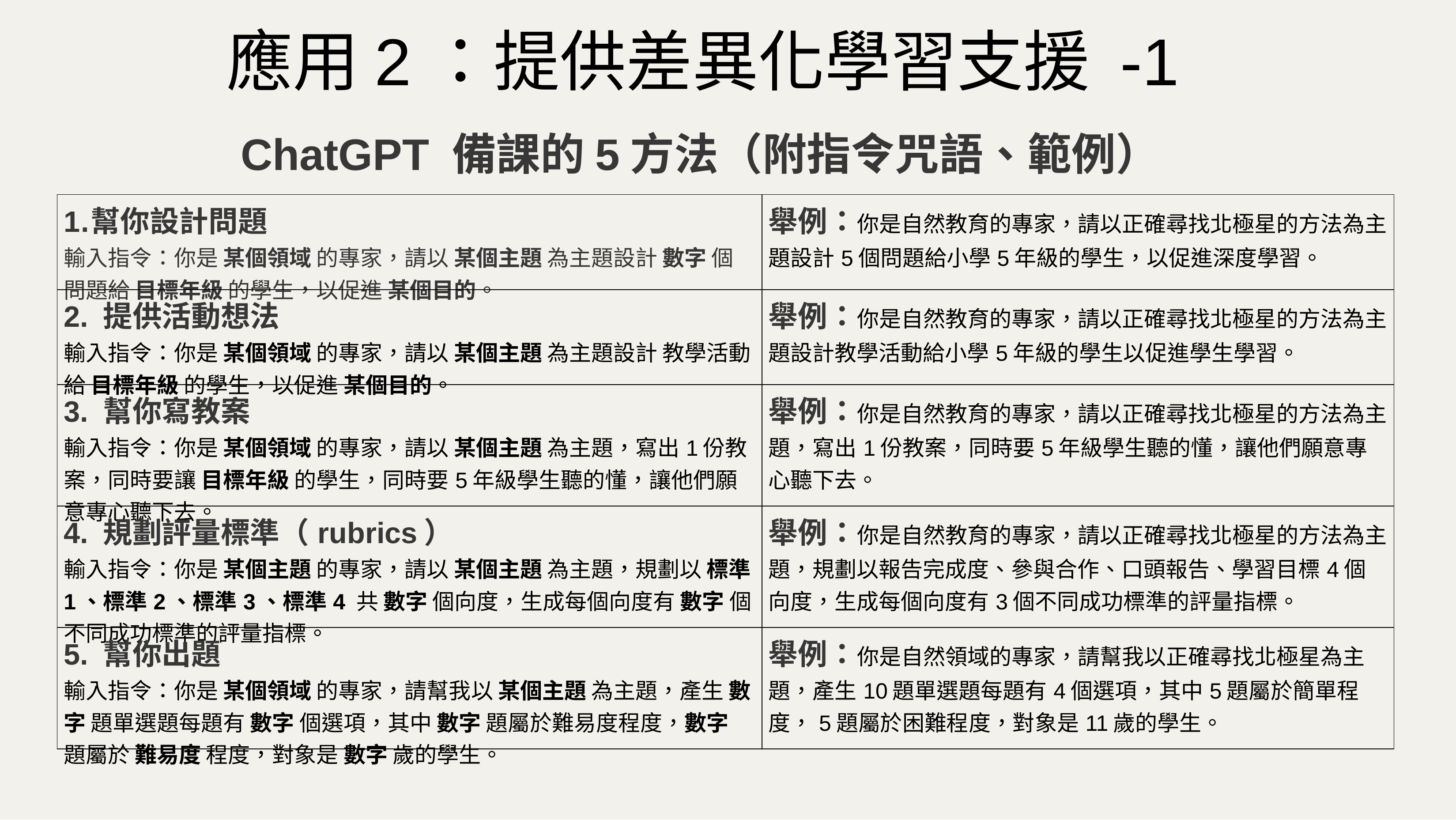

# 應用2：提供差異化學習支援 -1
ChatGPT 備課的5方法（附指令咒語、範例）
| 幫你設計問題 輸入指令：你是 某個領域 的專家，請以 某個主題 為主題設計 數字 個問題給 目標年級 的學生，以促進 某個目的。 | 舉例：你是自然教育的專家，請以正確尋找北極星的方法為主題設計5個問題給小學5年級的學生，以促進深度學習。 |
| --- | --- |
| 2. 提供活動想法 輸入指令：你是 某個領域 的專家，請以 某個主題 為主題設計 教學活動給 目標年級 的學生，以促進 某個目的。 | 舉例：你是自然教育的專家，請以正確尋找北極星的方法為主題設計教學活動給小學5年級的學生以促進學生學習。 |
| 3. 幫你寫教案 輸入指令：你是 某個領域 的專家，請以 某個主題 為主題，寫出1份教案，同時要讓 目標年級 的學生，同時要5年級學生聽的懂，讓他們願意專心聽下去。 | 舉例：你是自然教育的專家，請以正確尋找北極星的方法為主題，寫出1份教案，同時要5年級學生聽的懂，讓他們願意專心聽下去。 |
| 4. 規劃評量標準（rubrics） 輸入指令：你是 某個主題 的專家，請以 某個主題 為主題，規劃以 標準1、標準2、標準3、標準4 共 數字 個向度，生成每個向度有 數字 個不同成功標準的評量指標。 | 舉例：你是自然教育的專家，請以正確尋找北極星的方法為主題，規劃以報告完成度、參與合作、口頭報告、學習目標4個向度，生成每個向度有3個不同成功標準的評量指標。 |
| 5. 幫你出題 輸入指令：你是 某個領域 的專家，請幫我以 某個主題 為主題，產生 數字 題單選題每題有 數字 個選項，其中 數字 題屬於難易度程度，數字 題屬於 難易度 程度，對象是 數字 歲的學生。 | 舉例：你是自然領域的專家，請幫我以正確尋找北極星為主題，產生10題單選題每題有4個選項，其中5題屬於簡單程度，5題屬於困難程度，對象是11歲的學生。 |